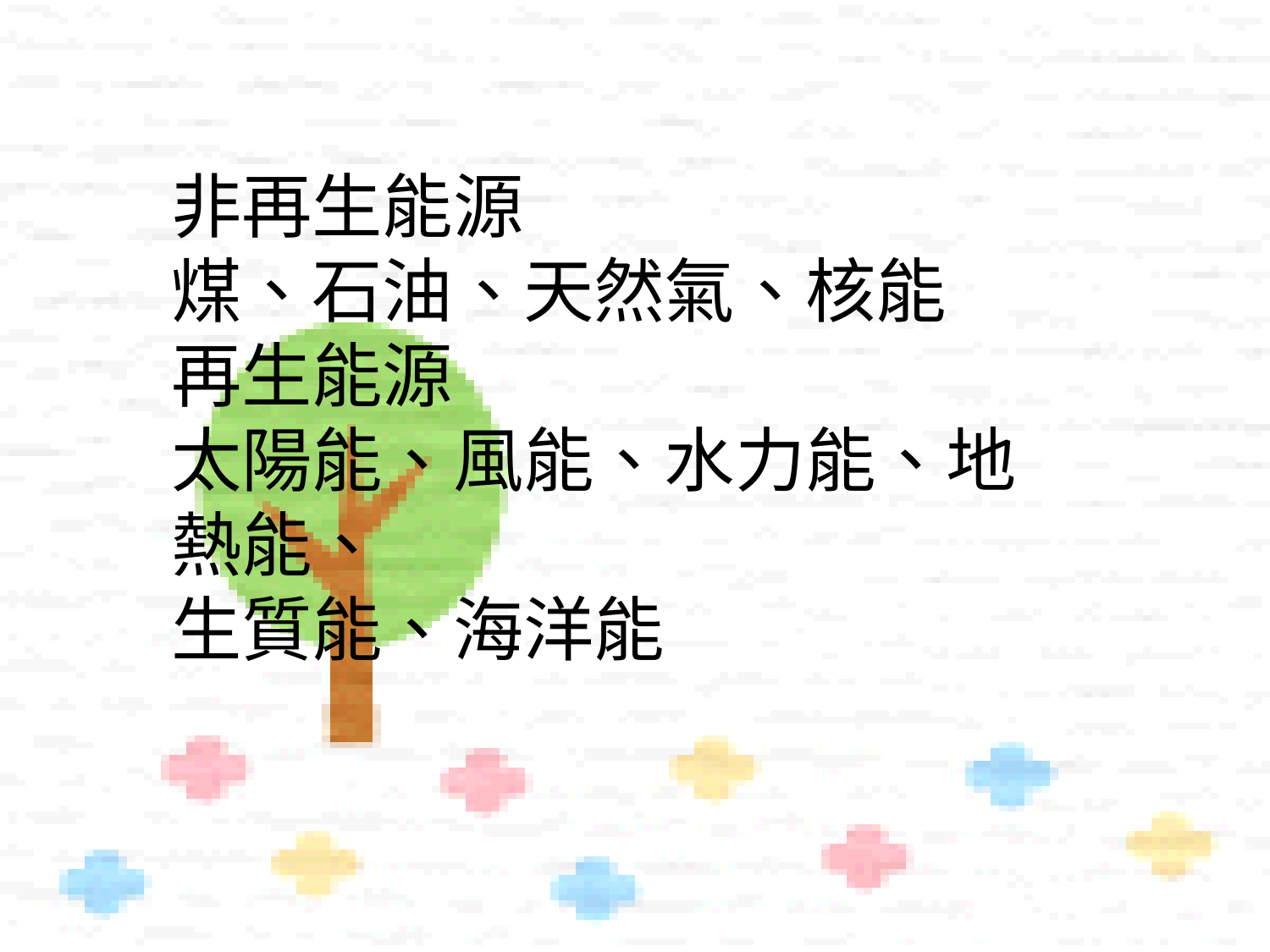

#
非再生能源
煤、石油、天然氣、核能
再生能源
太陽能、風能、水力能、地熱能、
生質能、海洋能